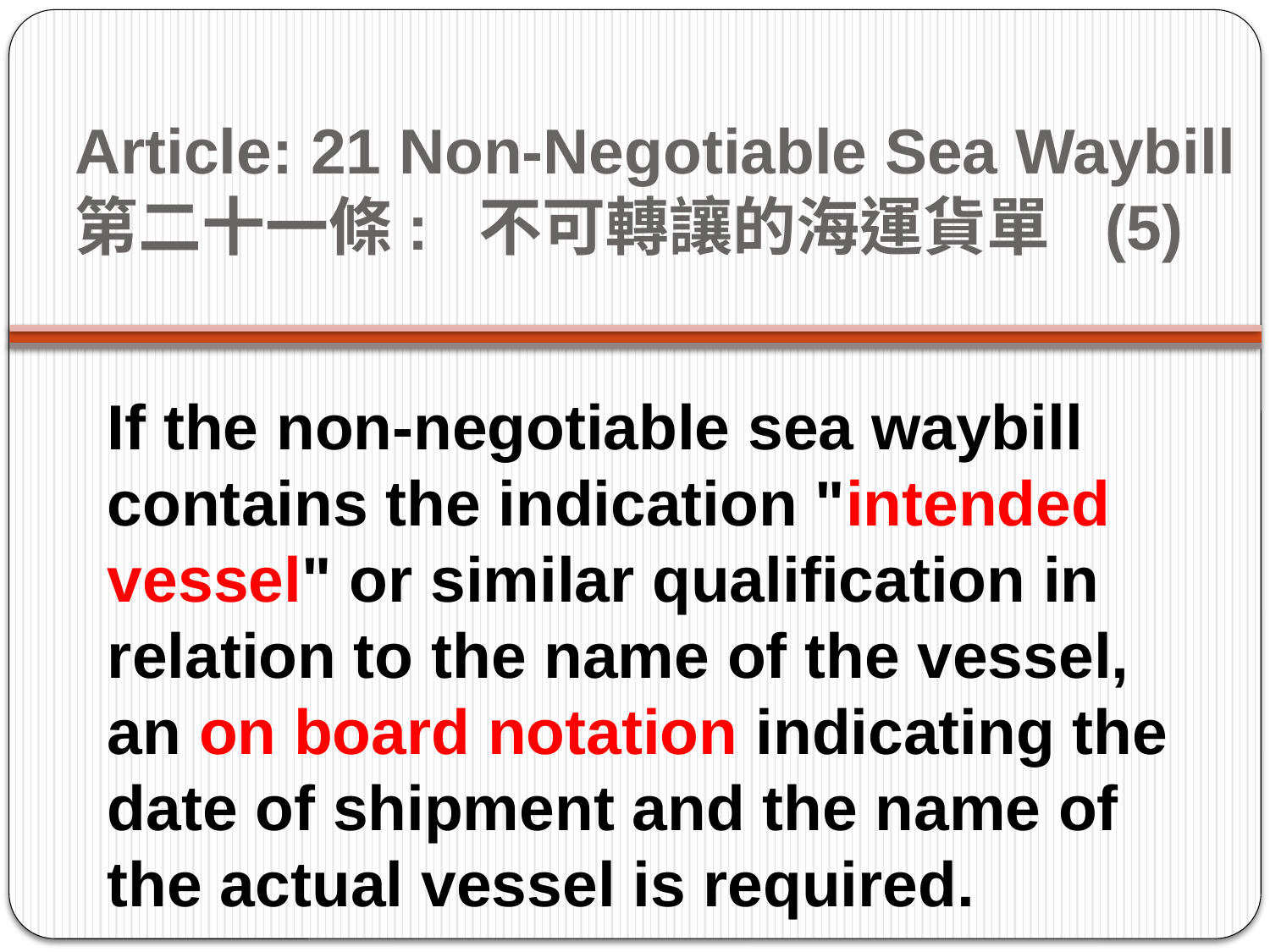

# Article: 21 Non-Negotiable Sea Waybill 第二十一條:  不可轉讓的海運貨單   (5)
If the non-negotiable sea waybill contains the indication "intended vessel" or similar qualification in relation to the name of the vessel, an on board notation indicating the date of shipment and the name of the actual vessel is required.